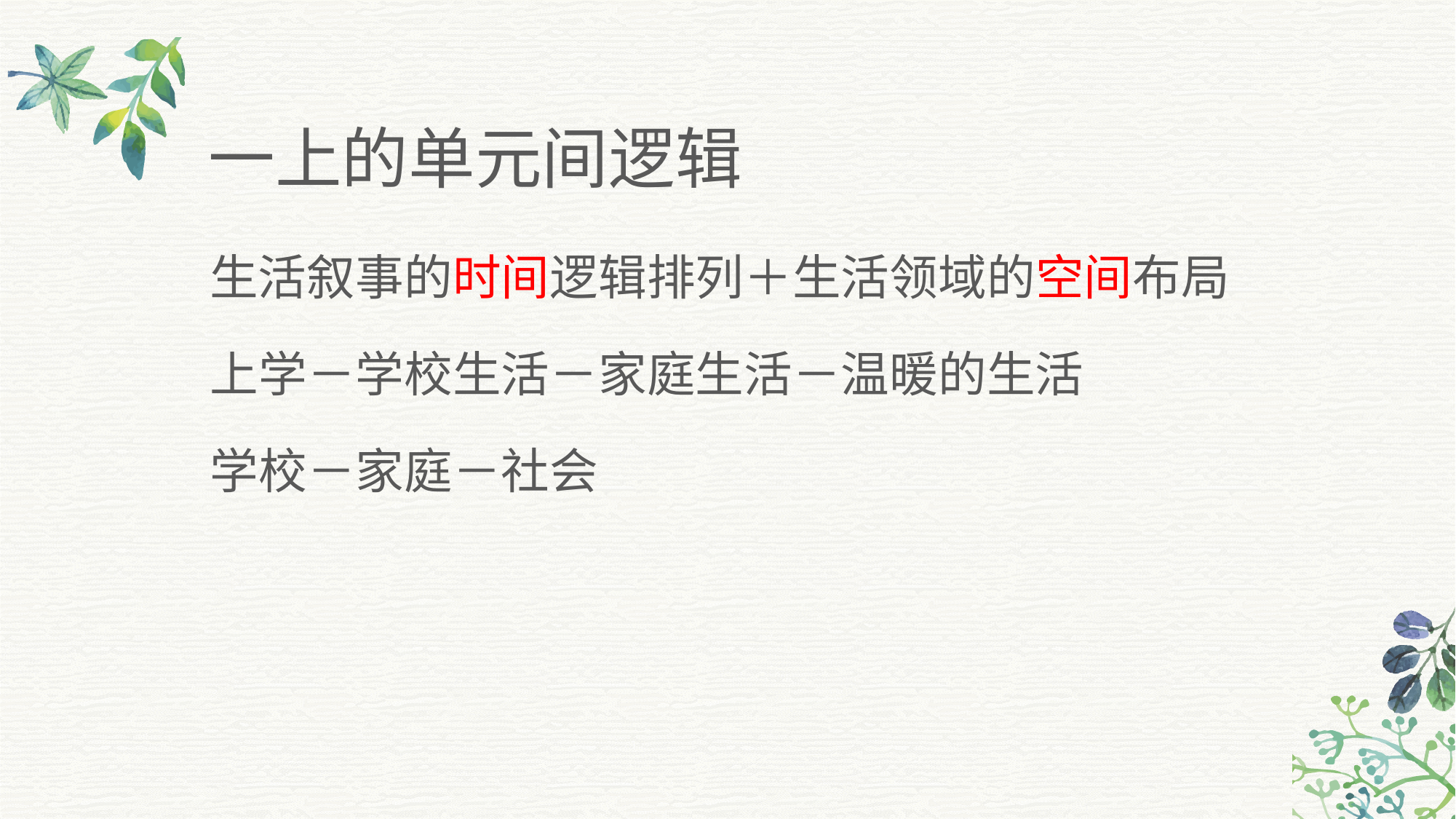

# 一上的单元间逻辑
           生活叙事的时间逻辑排列＋生活领域的空间布局
        上学－学校生活－家庭生活－温暖的生活
        学校－家庭－社会